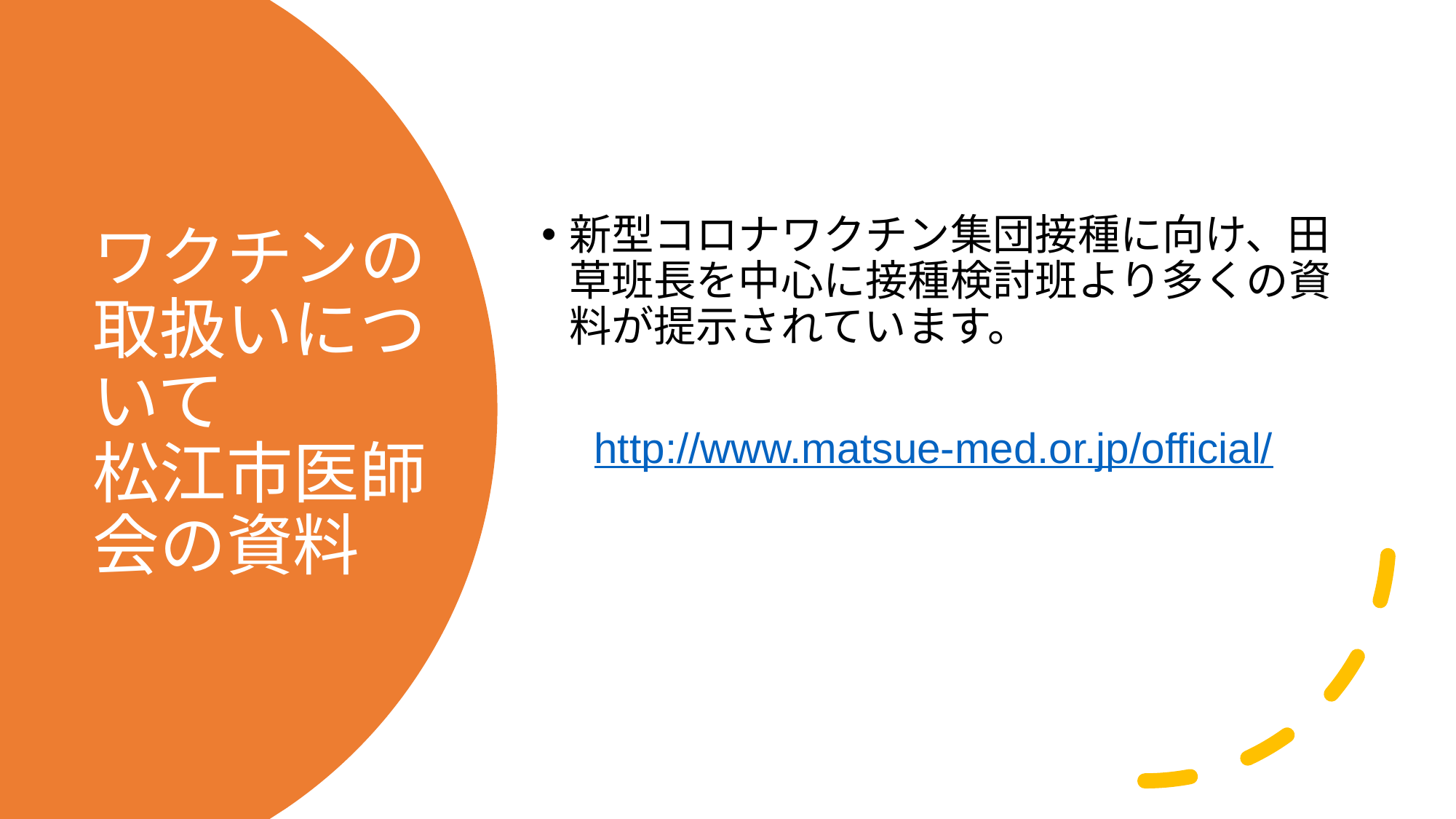

新型コロナワクチン集団接種に向け、田草班長を中心に接種検討班より多くの資料が提示されています。

　http://www.matsue-med.or.jp/official/

# ワクチンの取扱いについて 松江市医師会の資料